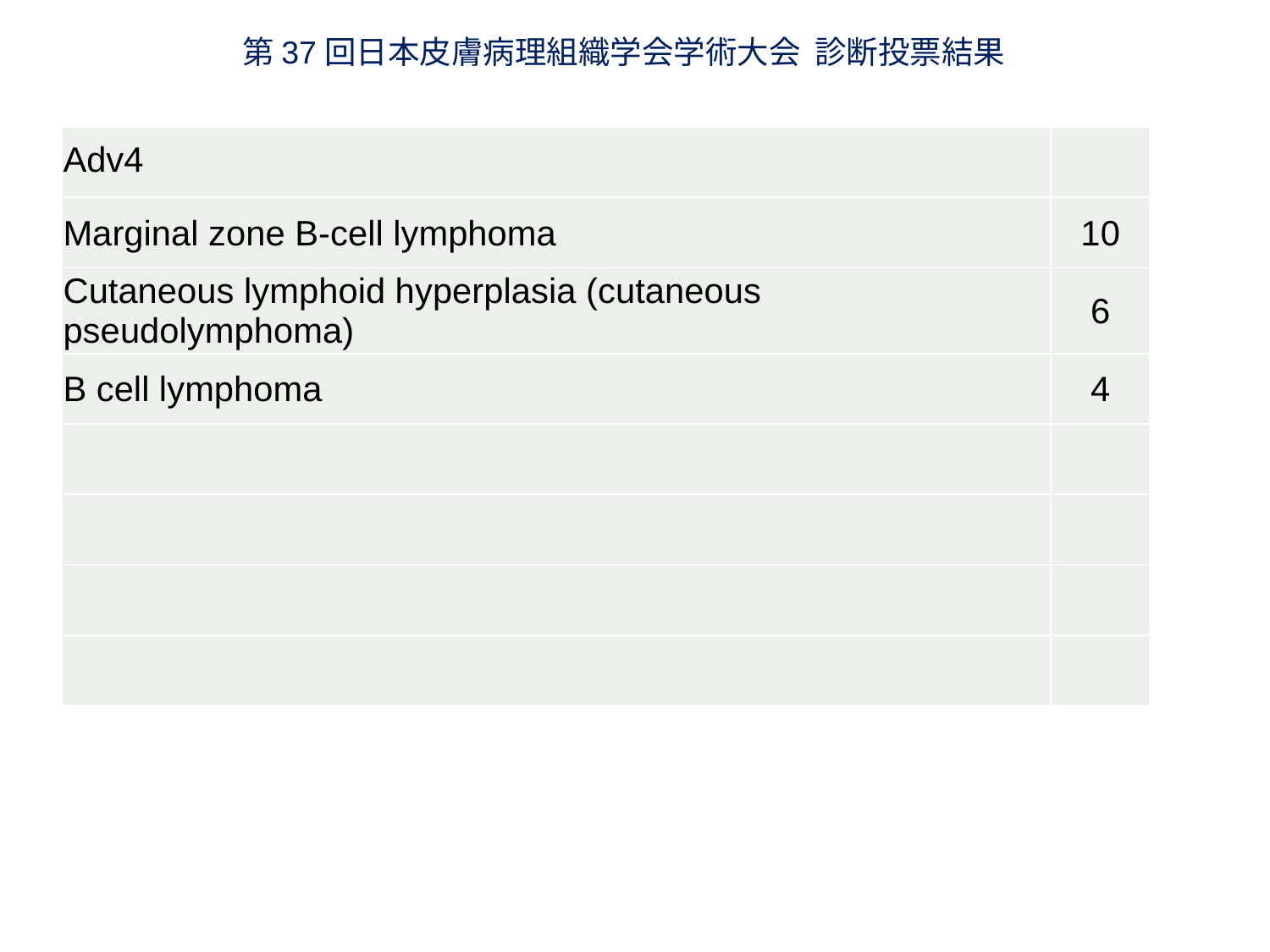

第37回日本皮膚病理組織学会学術大会  診断投票結果
| Adv4 |  |
| --- | --- |
| Marginal zone B-cell lymphoma | 10 |
| Cutaneous lymphoid hyperplasia (cutaneous pseudolymphoma) | 6 |
| B cell lymphoma | 4 |
|  |  |
|  |  |
|  |  |
|  |  |